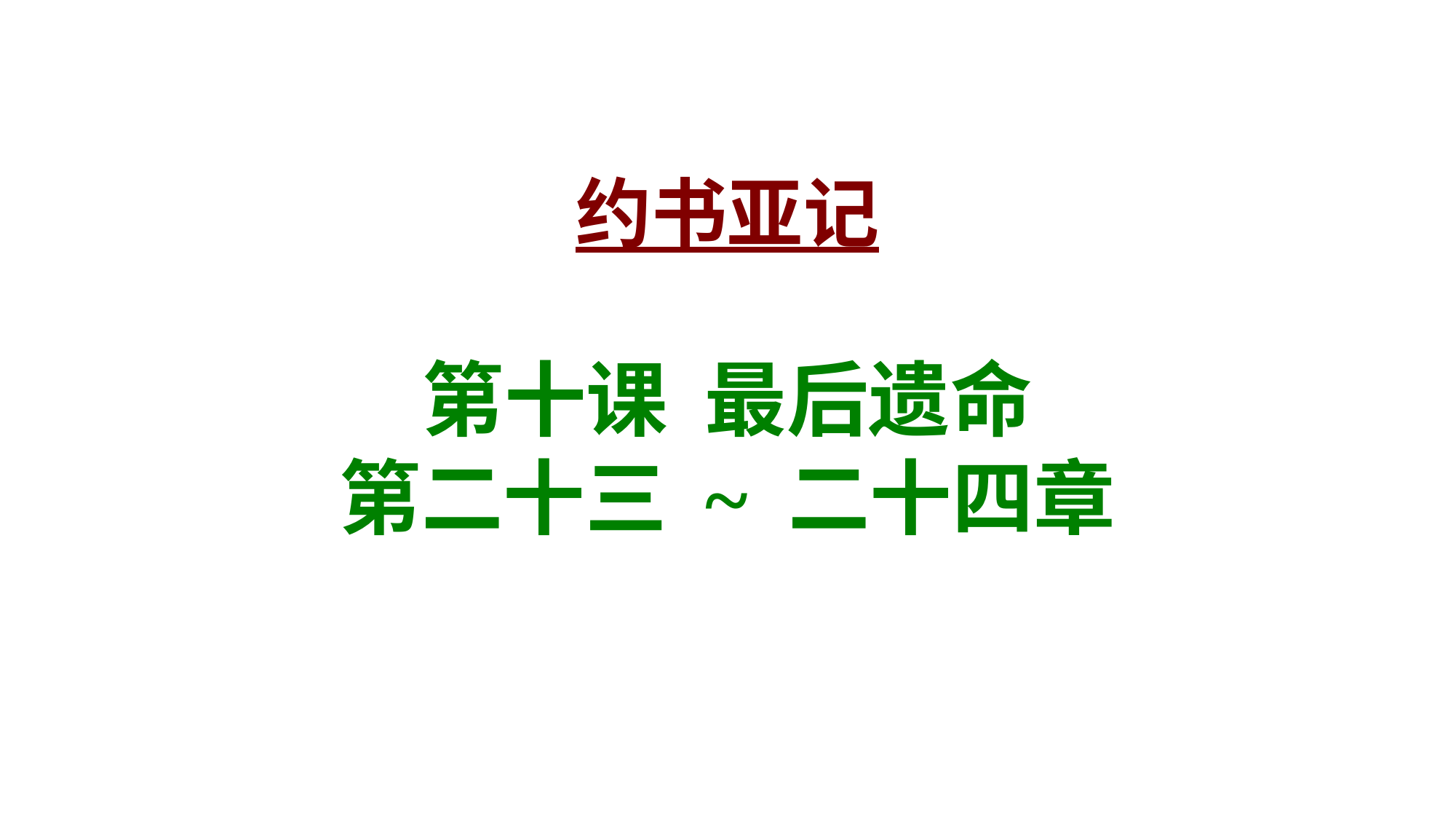

# 约书亚记 第十课  最后遗命 第二十三 ~ 二十四章